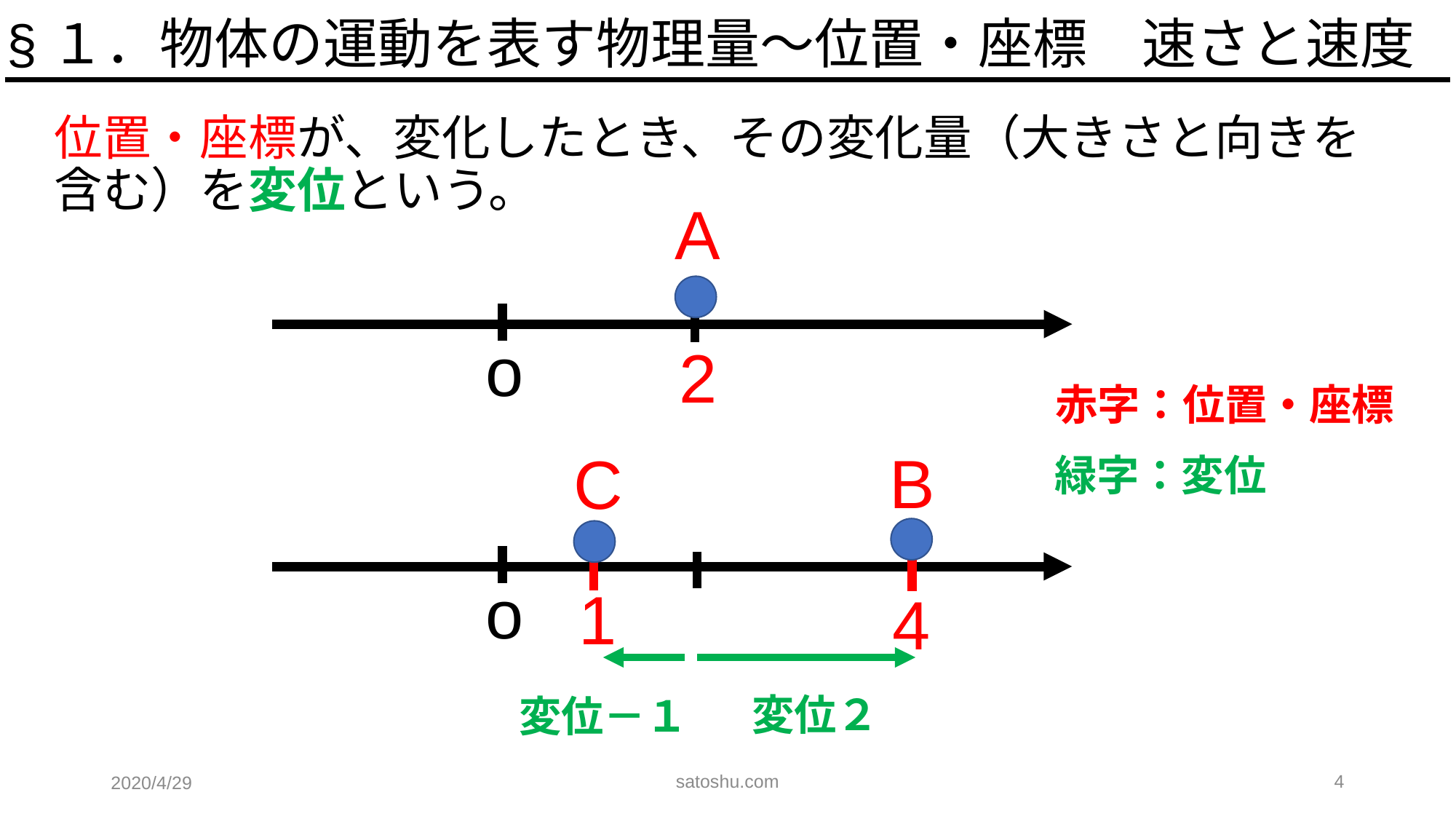

§１．物体の運動を表す物理量～位置・座標　速さと速度
位置・座標が、変化したとき、その変化量（大きさと向きを含む）を変位という。
A

o
2
赤字：位置・座標
B

4
C

1
緑字：変位
o
変位２
変位－１
satoshu.com
4
2020/4/29